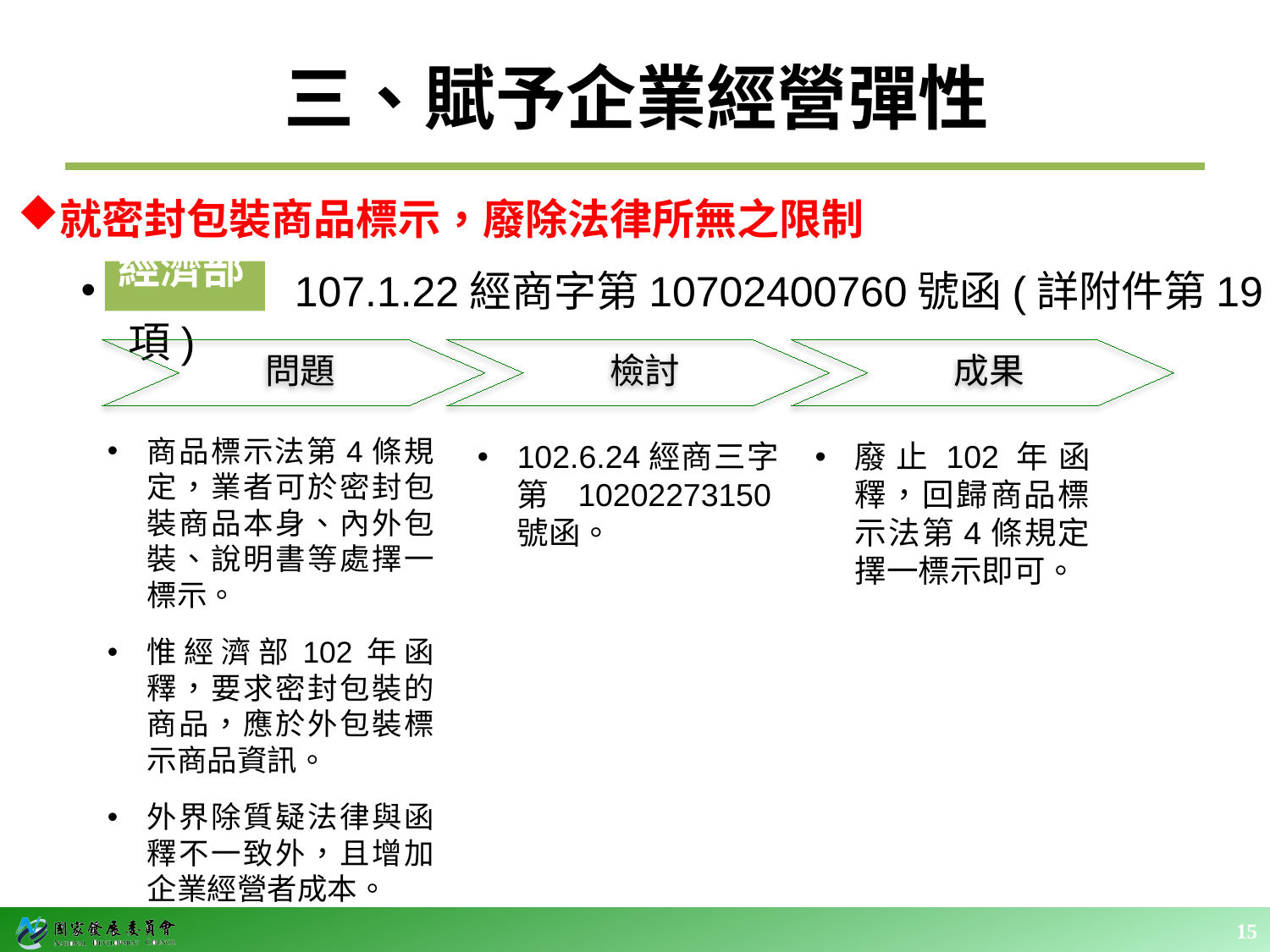

# 三、賦予企業經營彈性
就密封包裝商品標示，廢除法律所無之限制
              107.1.22經商字第10702400760號函(詳附件第19項)

經濟部
問題
檢討
成果
商品標示法第4條規定，業者可於密封包裝商品本身、內外包裝、說明書等處擇一標示。
惟經濟部102年函釋，要求密封包裝的商品，應於外包裝標示商品資訊。
外界除質疑法律與函釋不一致外，且增加企業經營者成本。
102.6.24經商三字第10202273150號函。
廢止102年函釋，回歸商品標示法第4條規定擇一標示即可。

15